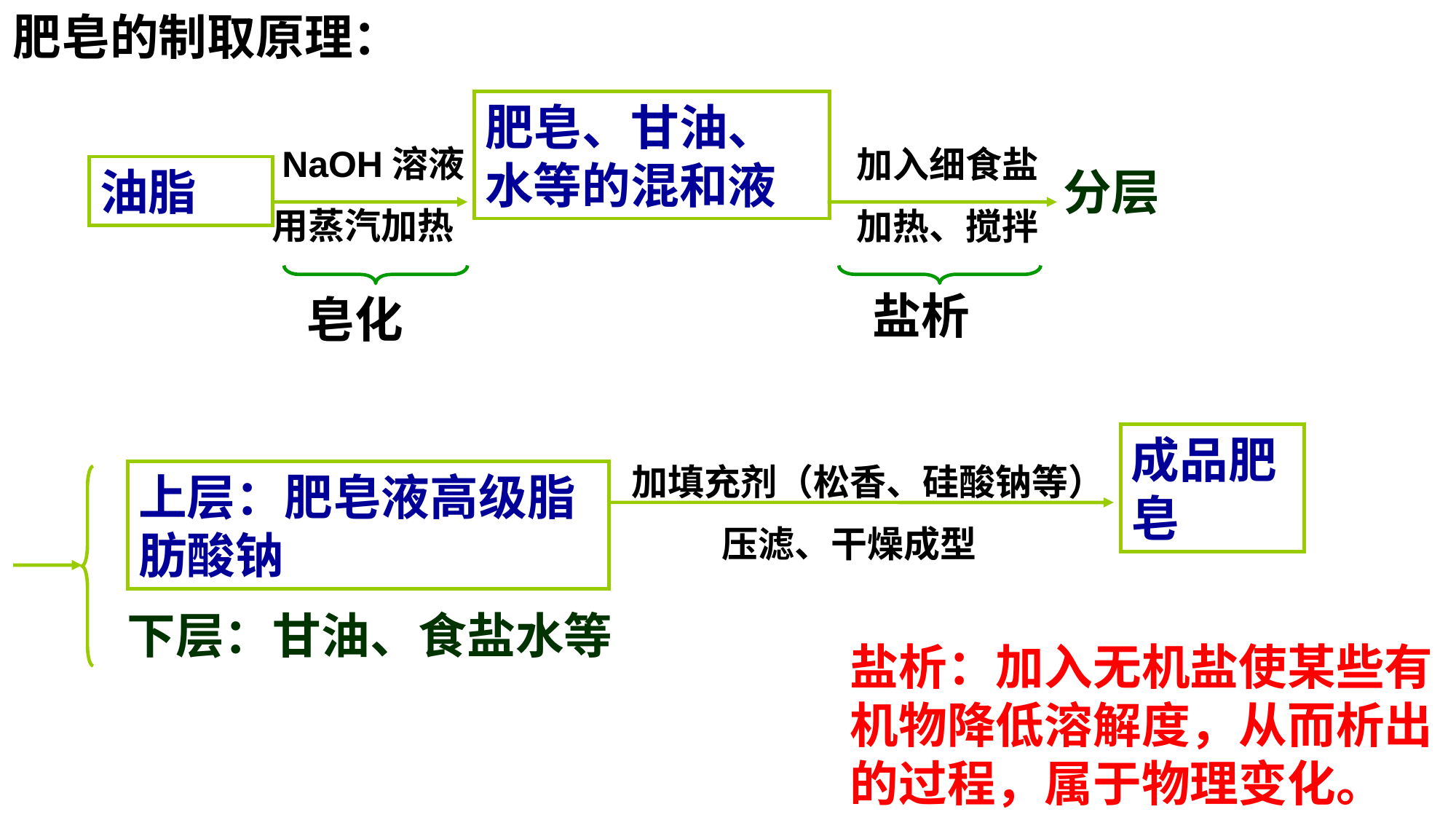

肥皂的制取原理：
肥皂、甘油、水等的混和液
油脂

 NaOH溶液
用蒸汽加热
加入细食盐
加热、搅拌
分层

盐析
皂化
成品肥皂
上层：肥皂液高级脂肪酸钠

下层：甘油、食盐水等
加填充剂（松香、硅酸钠等）
          压滤、干燥成型

盐析：加入无机盐使某些有机物降低溶解度，从而析出的过程，属于物理变化。